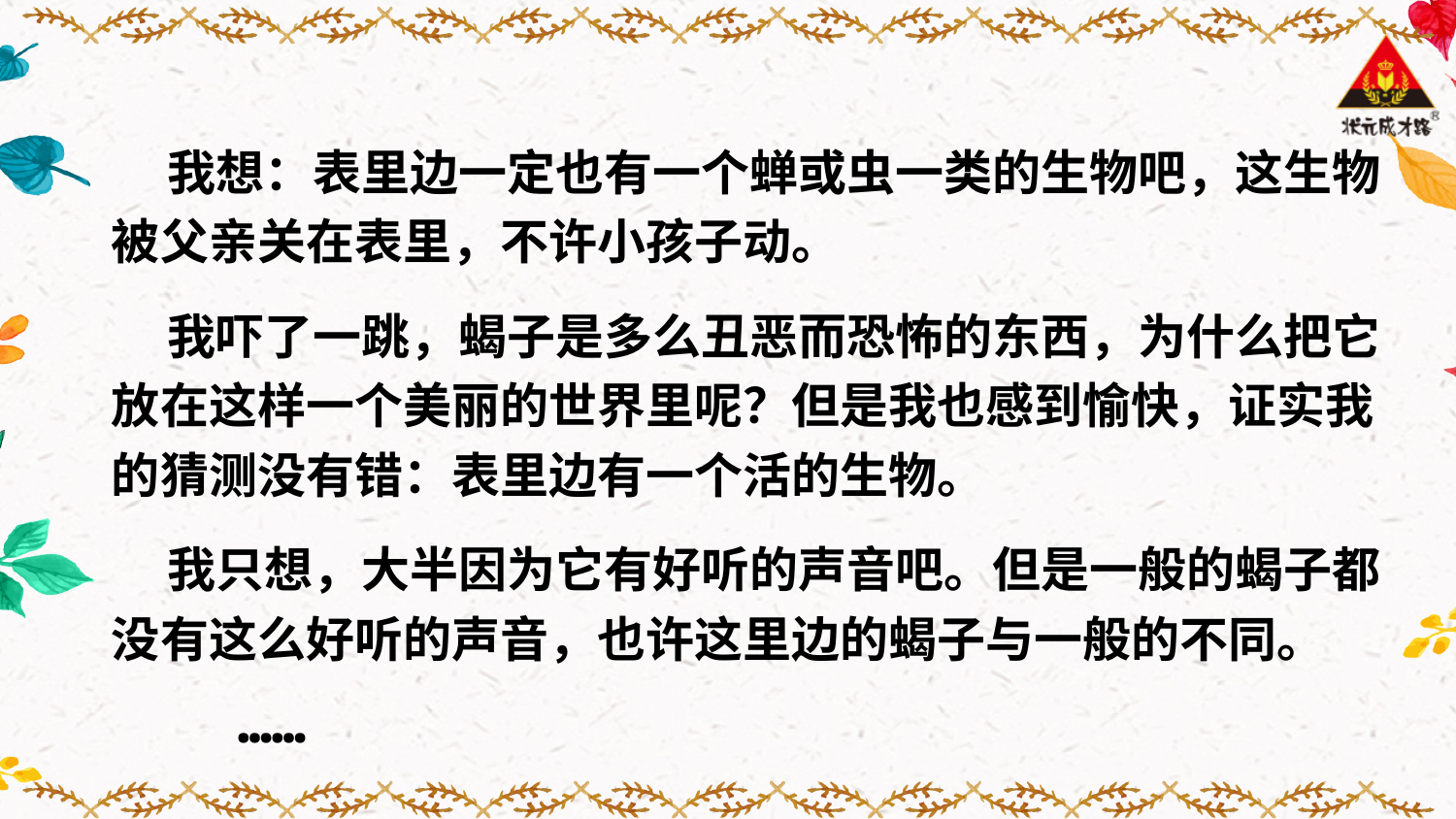

我想：表里边一定也有一个蝉或虫一类的生物吧，这生物被父亲关在表里，不许小孩子动。
    我吓了一跳，蝎子是多么丑恶而恐怖的东西，为什么把它放在这样一个美丽的世界里呢？但是我也感到愉快，证实我的猜测没有错：表里边有一个活的生物。
    我只想，大半因为它有好听的声音吧。但是一般的蝎子都没有这么好听的声音，也许这里边的蝎子与一般的不同。
……